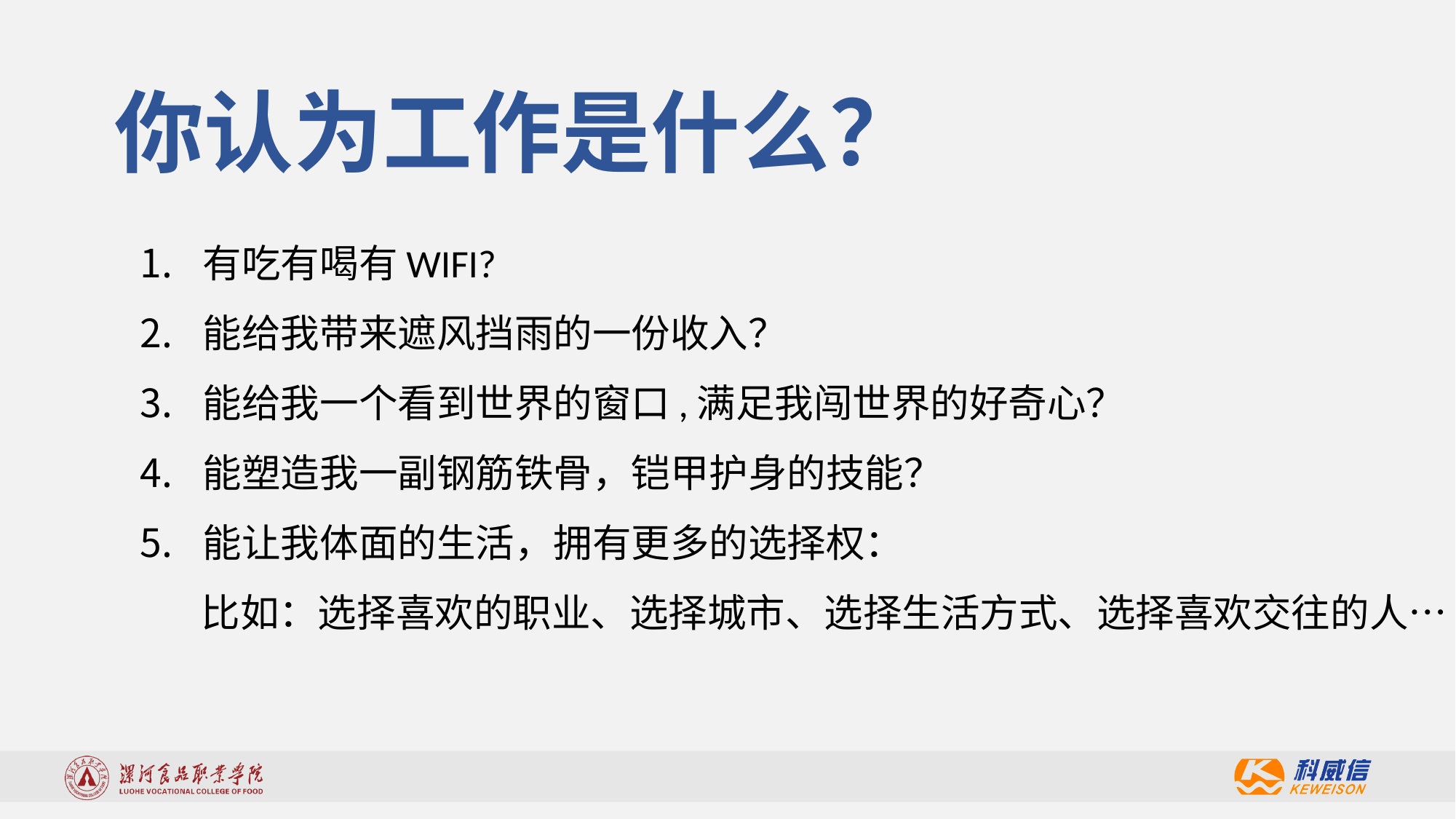

你认为工作是什么？
有吃有喝有WIFI?
能给我带来遮风挡雨的一份收入？
能给我一个看到世界的窗口,满足我闯世界的好奇心？
能塑造我一副钢筋铁骨，铠甲护身的技能？
能让我体面的生活，拥有更多的选择权：
      比如：选择喜欢的职业、选择城市、选择生活方式、选择喜欢交往的人…